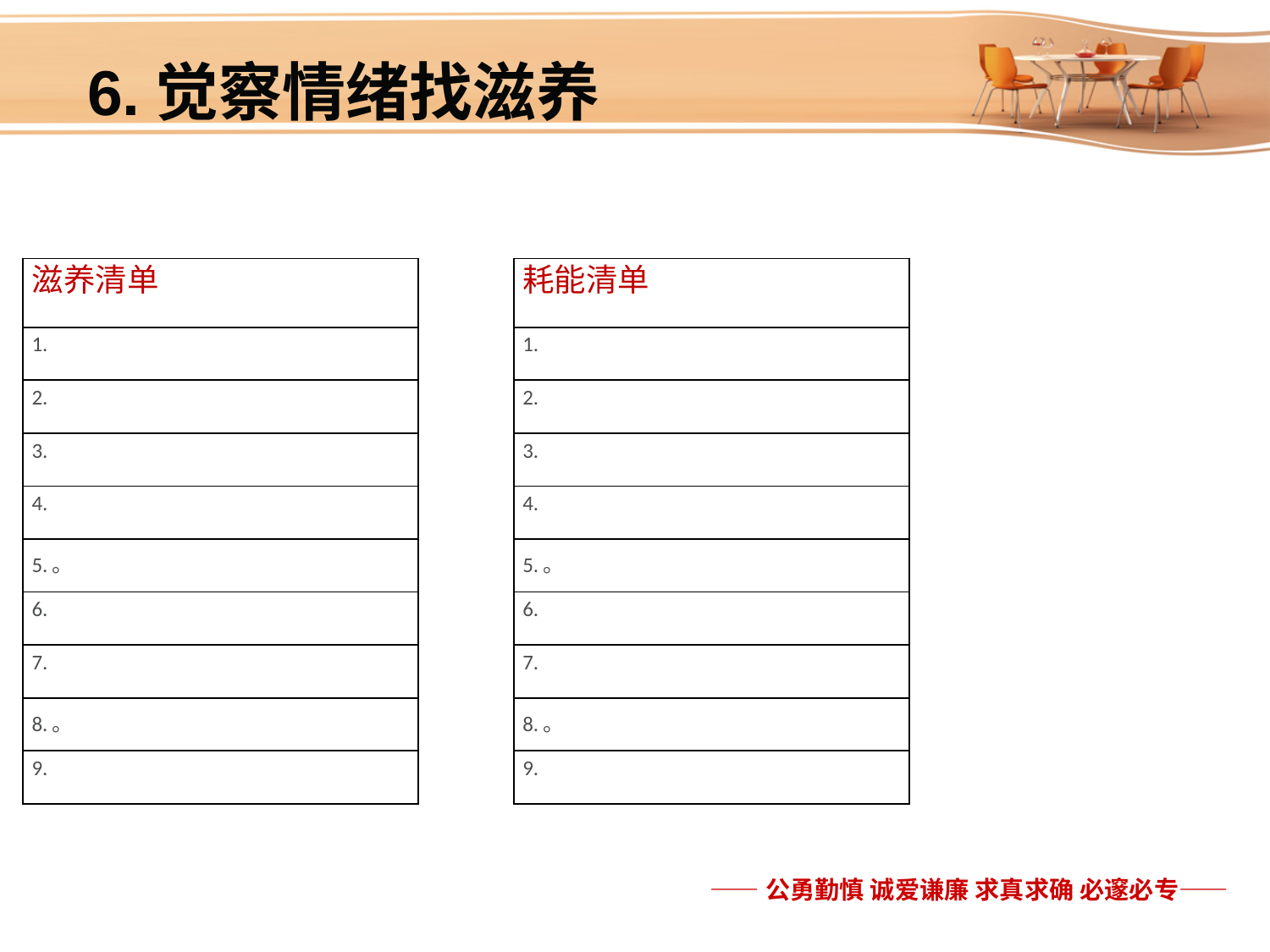

6.觉察情绪找滋养
| 滋养清单 |
| --- |
| 1. |
| 2. |
| 3. |
| 4. |
| 5.。 |
| 6. |
| 7. |
| 8.。 |
| 9. |
| 耗能清单 |
| --- |
| 1. |
| 2. |
| 3. |
| 4. |
| 5.。 |
| 6. |
| 7. |
| 8.。 |
| 9. |
延时符